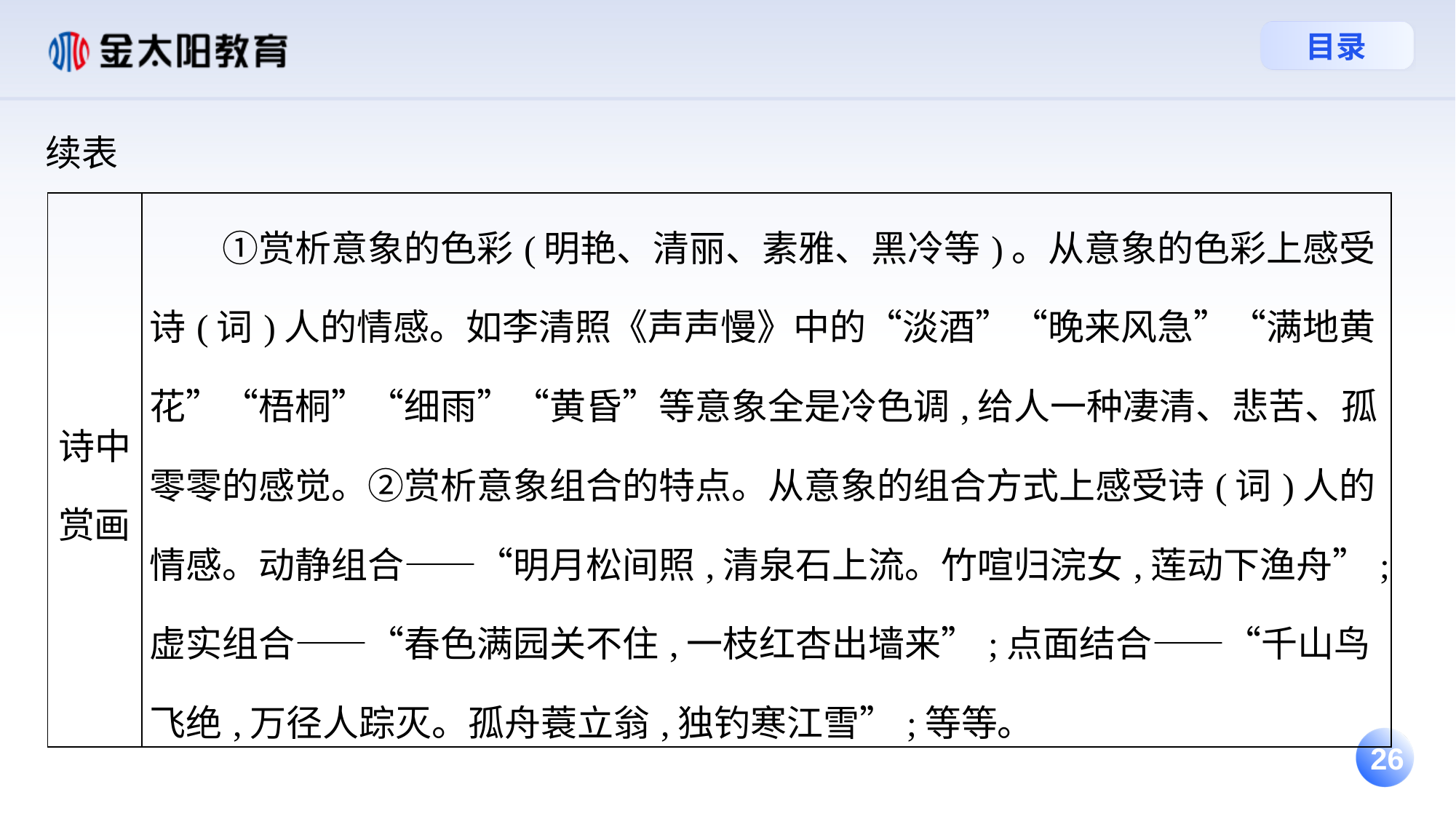

续表
| 诗中赏画 | ①赏析意象的色彩(明艳、清丽、素雅、黑冷等)。从意象的色彩上感受诗(词)人的情感。如李清照《声声慢》中的“淡酒”“晚来风急”“满地黄花”“梧桐”“细雨”“黄昏”等意象全是冷色调,给人一种凄清、悲苦、孤零零的感觉。②赏析意象组合的特点。从意象的组合方式上感受诗(词)人的情感。动静组合——“明月松间照,清泉石上流。竹喧归浣女,莲动下渔舟”;虚实组合——“春色满园关不住,一枝红杏出墙来”;点面结合——“千山鸟飞绝,万径人踪灭。孤舟蓑立翁,独钓寒江雪”;等等。 |
| --- | --- |